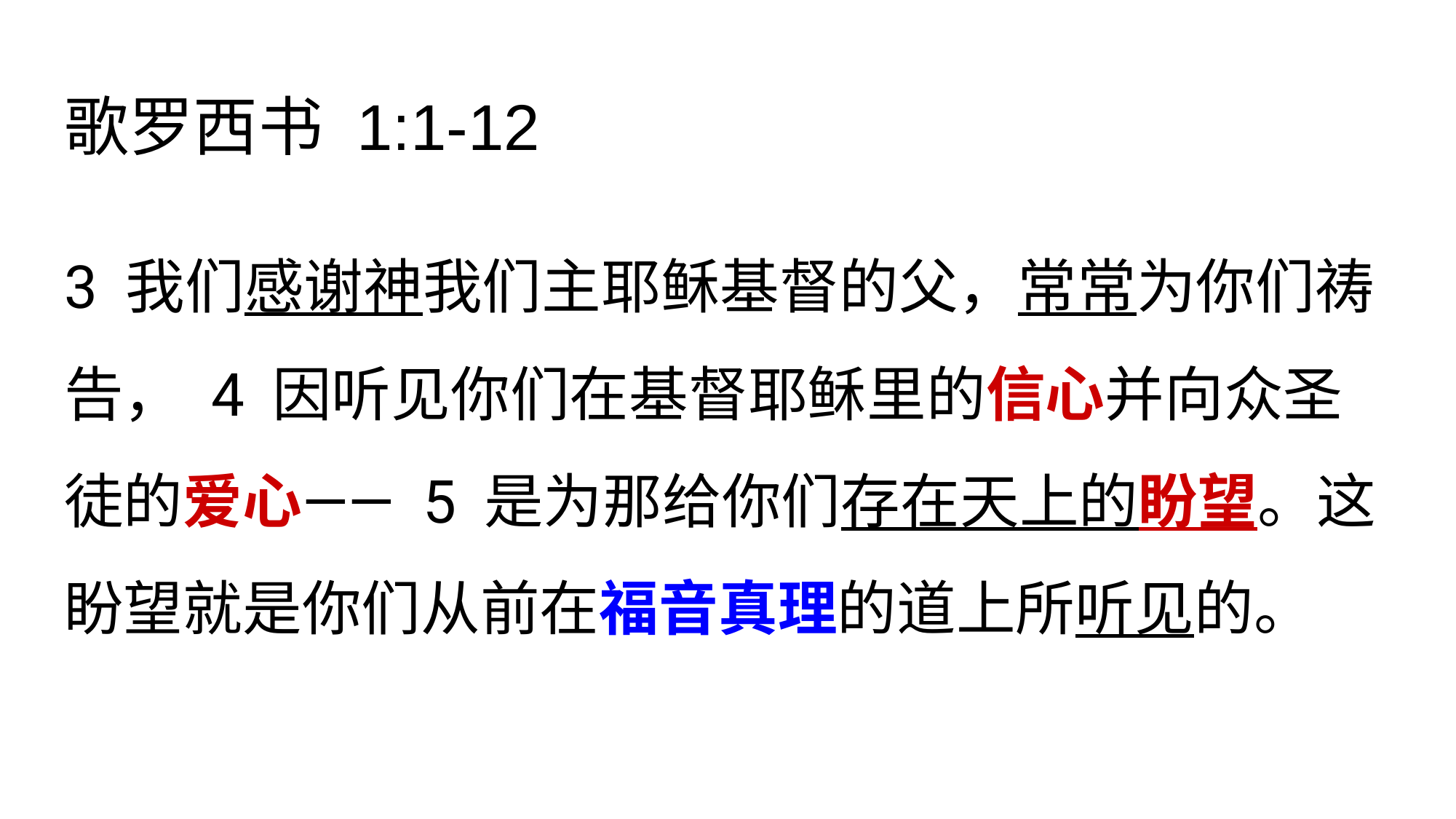

# 歌罗西书 1:1-12
3 我们感谢神我们主耶稣基督的父，常常为你们祷告， 4 因听见你们在基督耶稣里的信心并向众圣徒的爱心—— 5 是为那给你们存在天上的盼望。这盼望就是你们从前在福音真理的道上所听见的。